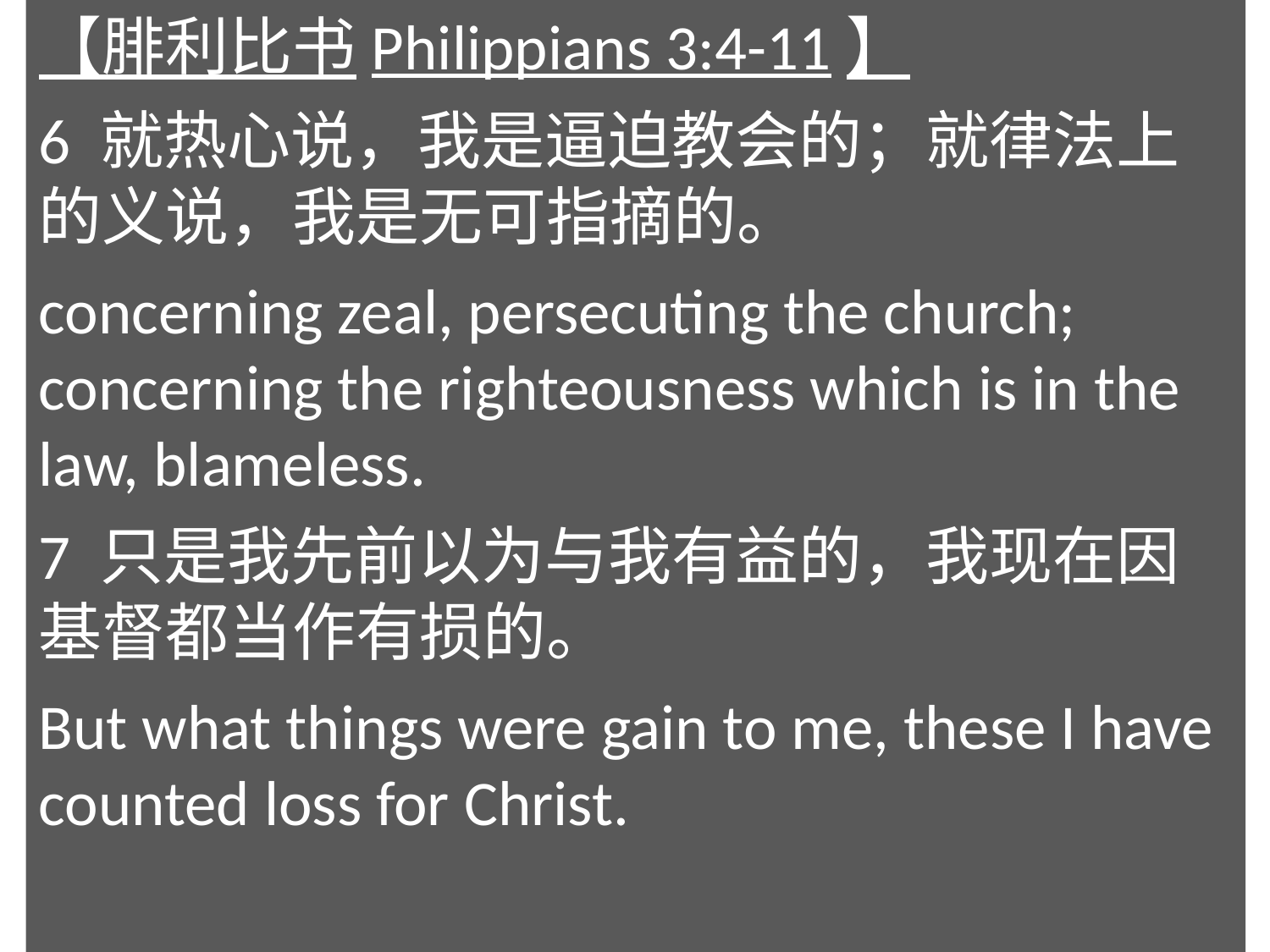

【腓利比书Philippians 3:4-11】
6 就热心说，我是逼迫教会的；就律法上的义说，我是无可指摘的。
concerning zeal, persecuting the church; concerning the righteousness which is in the law, blameless.
7 只是我先前以为与我有益的，我现在因基督都当作有损的。
But what things were gain to me, these I have counted loss for Christ.